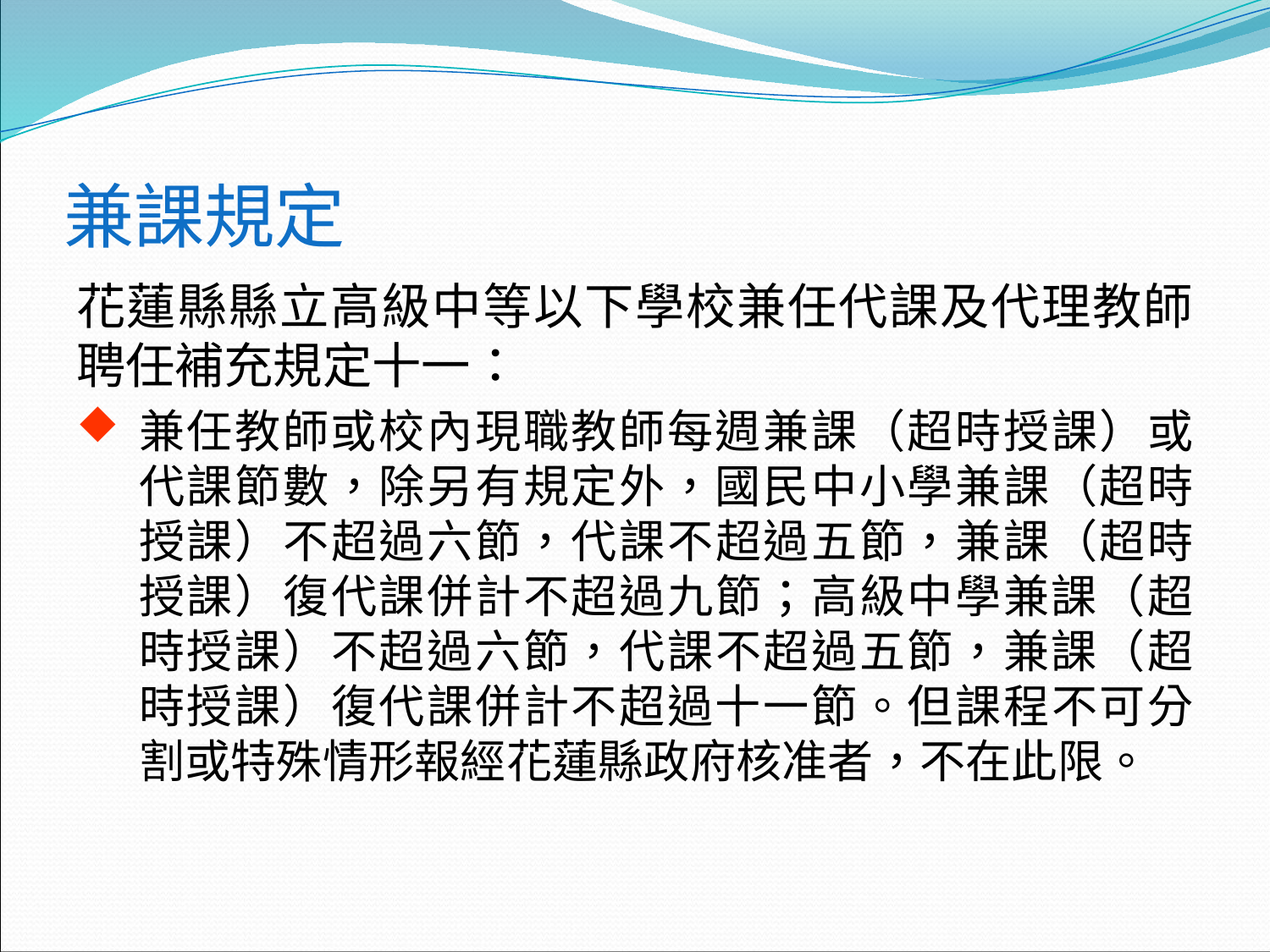

# 兼課規定
花蓮縣縣立高級中等以下學校兼任代課及代理教師聘任補充規定十一：
兼任教師或校內現職教師每週兼課（超時授課）或代課節數，除另有規定外，國民中小學兼課（超時授課）不超過六節，代課不超過五節，兼課（超時授課）復代課併計不超過九節；高級中學兼課（超時授課）不超過六節，代課不超過五節，兼課（超時授課）復代課併計不超過十一節。但課程不可分割或特殊情形報經花蓮縣政府核准者，不在此限。